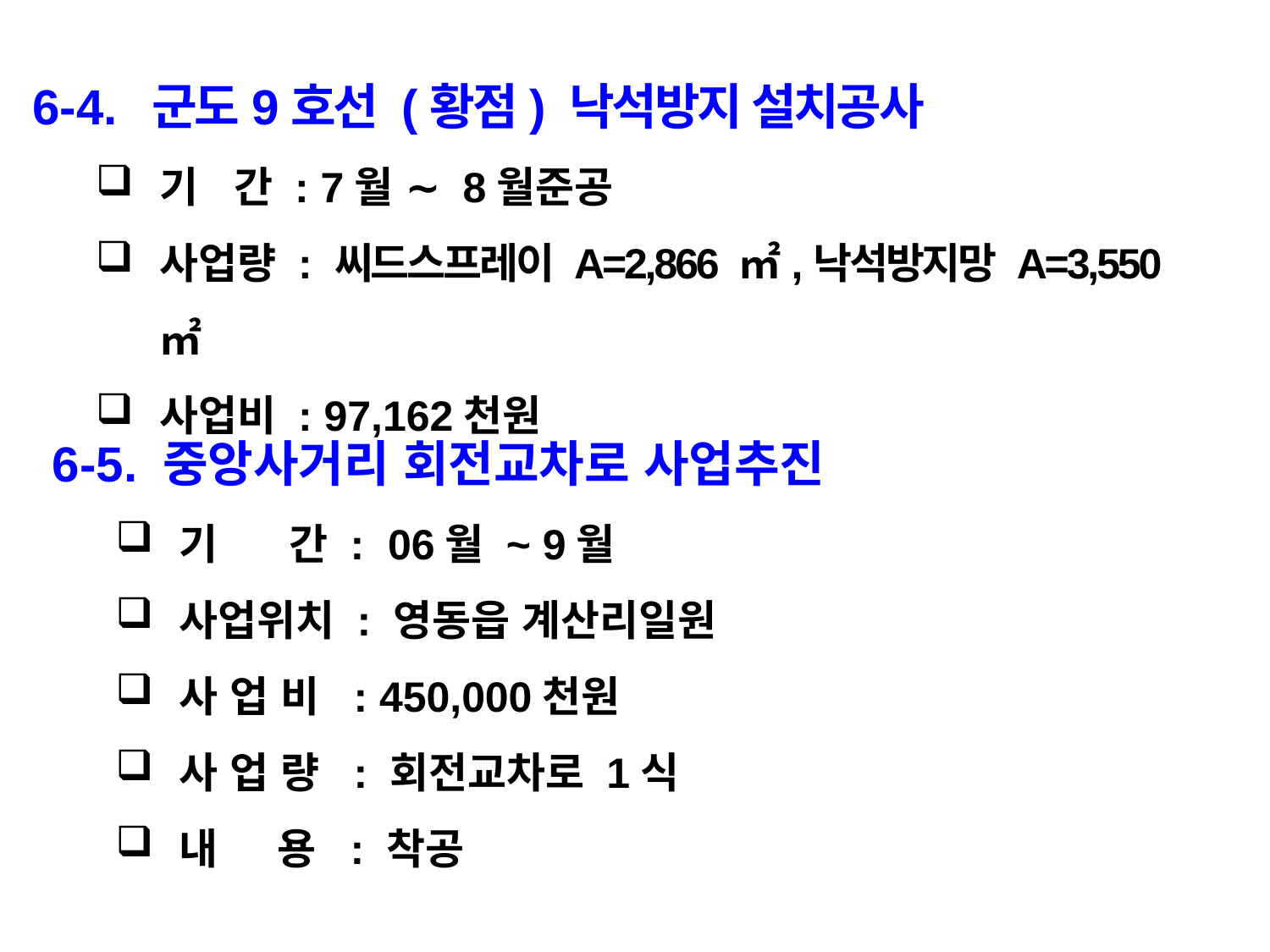

6-4.  군도9호선 (황점) 낙석방지 설치공사
기   간 : 7월 ∼ 8월준공
사업량 : 씨드스프레이 A=2,866 ㎡,낙석방지망 A=3,550㎡
사업비 : 97,162천원

6-5. 중앙사거리 회전교차로 사업추진
기      간 :  06월 ~ 9월
사업위치 : 영동읍 계산리일원
사 업 비  : 450,000천원
사 업 량  : 회전교차로 1식
내     용  : 착공